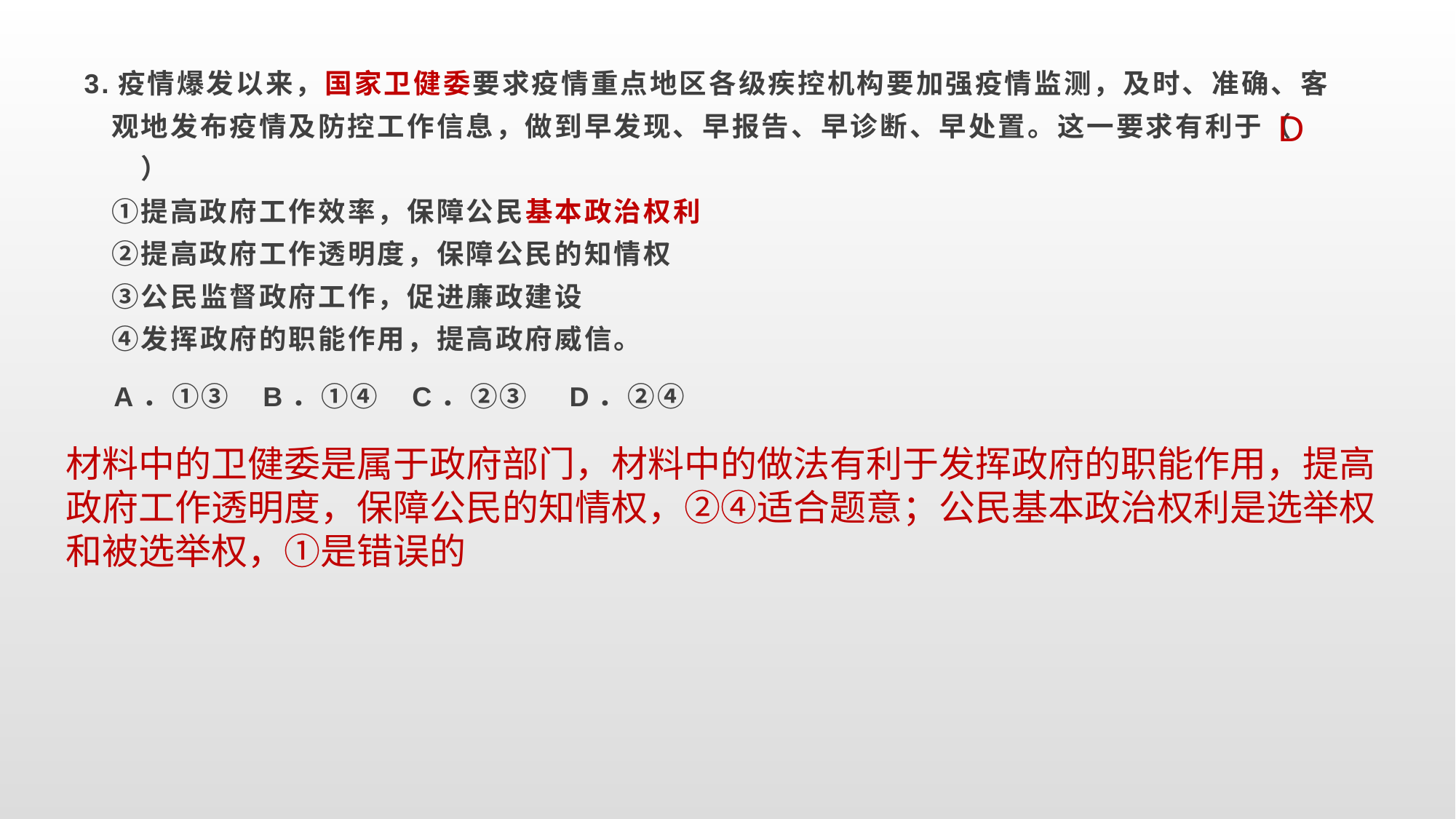

3.疫情爆发以来，国家卫健委要求疫情重点地区各级疾控机构要加强疫情监测，及时、准确、客观地发布疫情及防控工作信息，做到早发现、早报告、早诊断、早处置。这一要求有利于（　　）
①提高政府工作效率，保障公民基本政治权利
②提高政府工作透明度，保障公民的知情权
③公民监督政府工作，促进廉政建设
④发挥政府的职能作用，提高政府威信。
   A．①③   B．①④   C．②③    D．②④

D
材料中的卫健委是属于政府部门，材料中的做法有利于发挥政府的职能作用，提高政府工作透明度，保障公民的知情权，②④适合题意；公民基本政治权利是选举权和被选举权，①是错误的